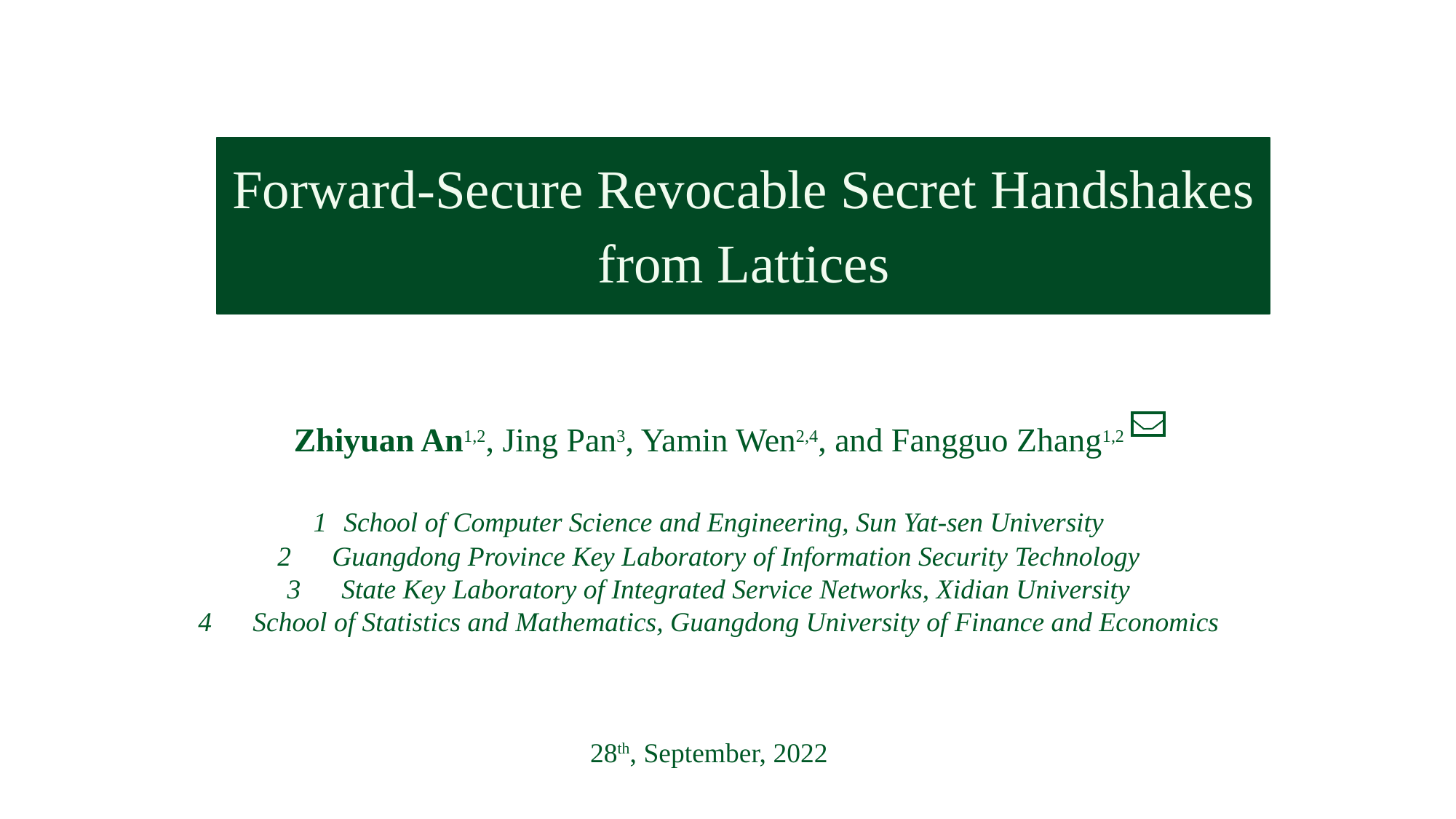

Forward-Secure Revocable Secret Handshakes
from Lattices
Zhiyuan An1,2, Jing Pan3, Yamin Wen2,4, and Fangguo Zhang1,2

1  School of Computer Science and Engineering, Sun Yat-sen University
Guangdong Province Key Laboratory of Information Security Technology
State Key Laboratory of Integrated Service Networks, Xidian University
School of Statistics and Mathematics, Guangdong University of Finance and Economics

28th, September, 2022

中 期 考 核 汇 报